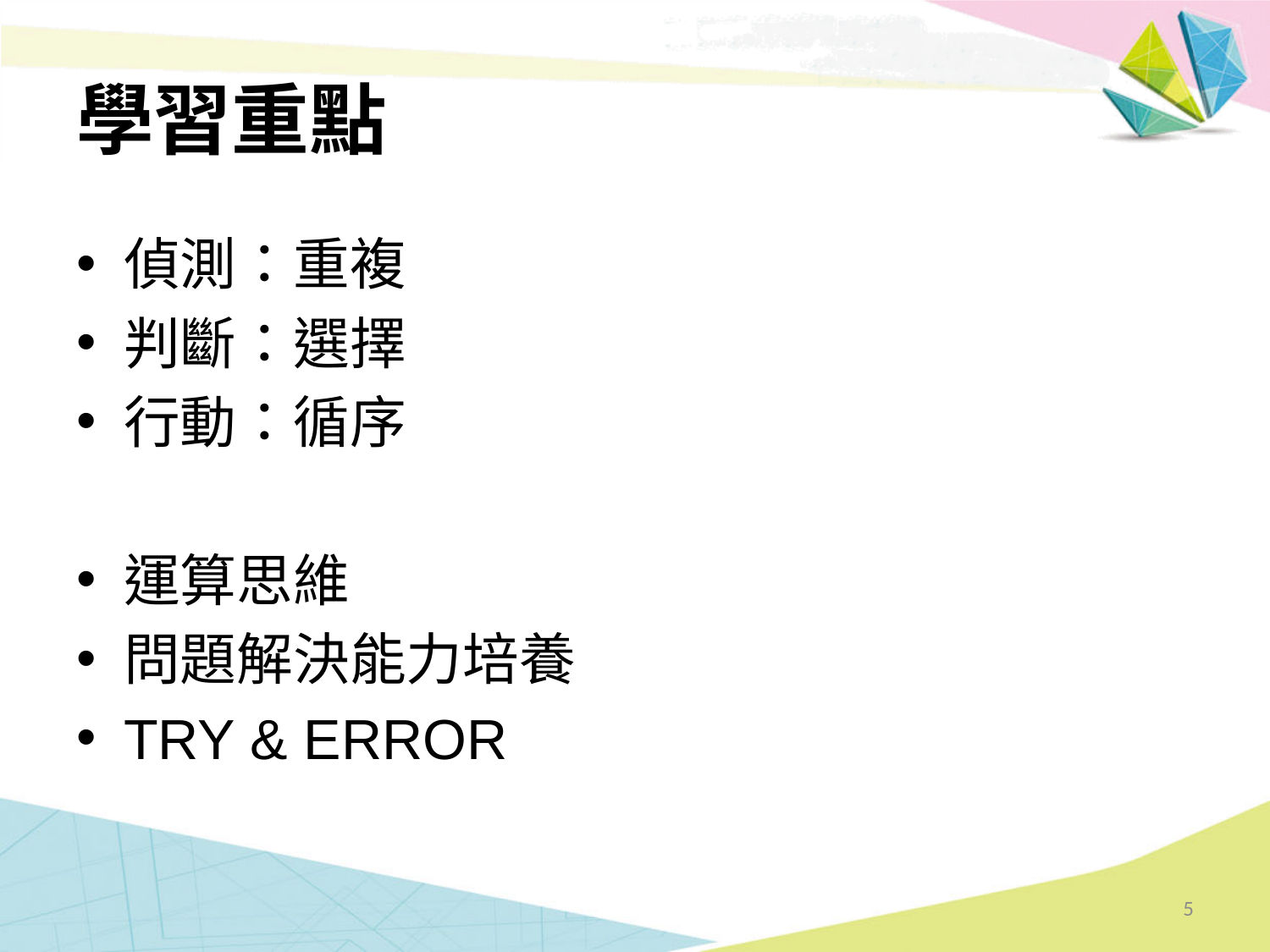

# 學習重點
偵測：重複
判斷：選擇
行動：循序

運算思維
問題解決能力培養
TRY & ERROR
5